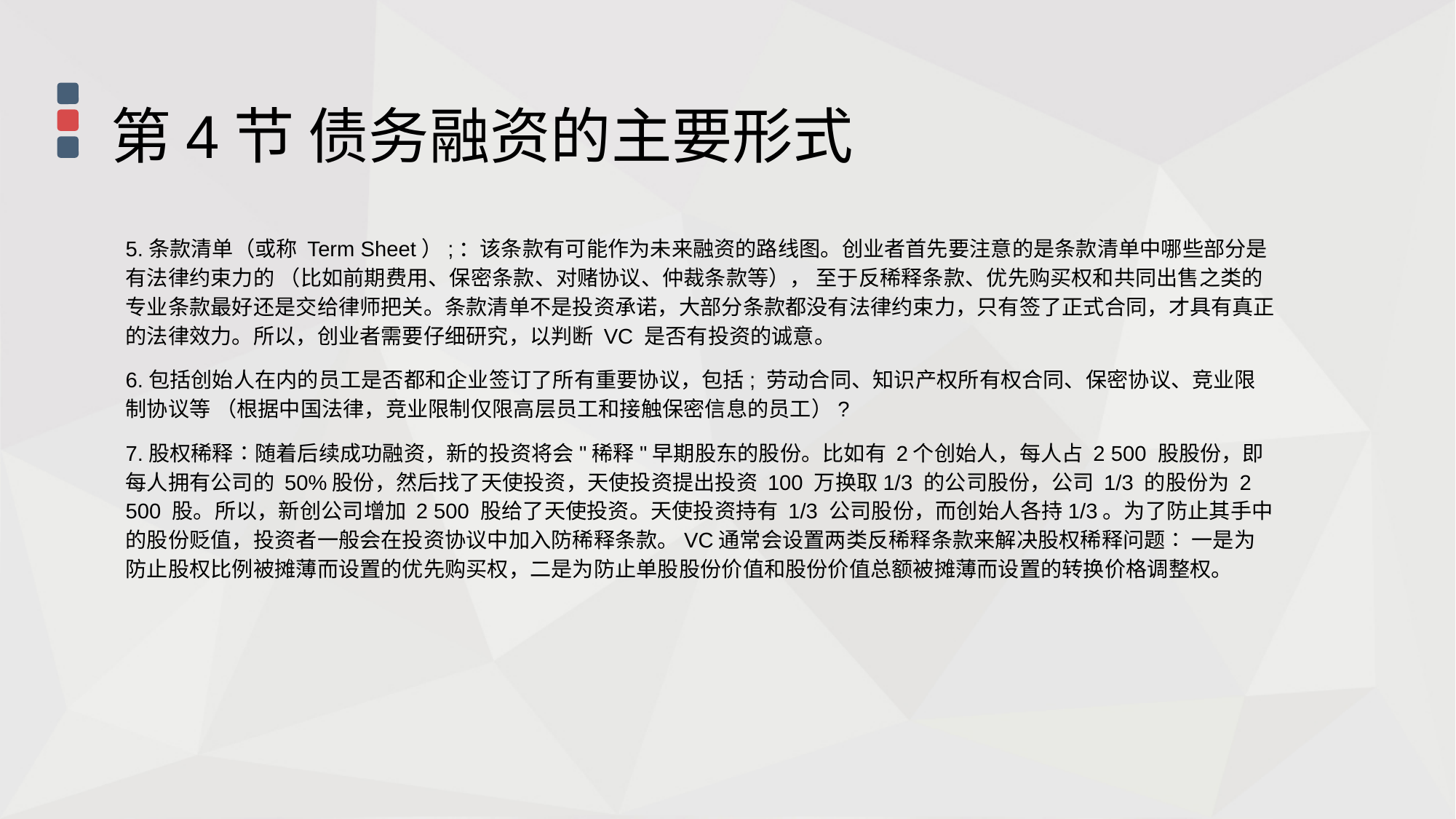

第4节 债务融资的主要形式
5.条款清单（或称 Term Sheet）;：该条款有可能作为未来融资的路线图。创业者首先要注意的是条款清单中哪些部分是有法律约束力的 （比如前期费用、保密条款、对赌协议、仲裁条款等）， 至于反稀释条款、优先购买权和共同出售之类的专业条款最好还是交给律师把关。条款清单不是投资承诺，大部分条款都没有法律约束力，只有签了正式合同，才具有真正的法律效力。所以，创业者需要仔细研究，以判断 VC 是否有投资的诚意。
6.包括创始人在内的员工是否都和企业签订了所有重要协议，包括; 劳动合同、知识产权所有权合同、保密协议、竞业限制协议等 （根据中国法律，竞业限制仅限高层员工和接触保密信息的员工）?
7.股权稀释∶随着后续成功融资，新的投资将会"稀释"早期股东的股份。比如有 2个创始人，每人占 2 500 股股份，即每人拥有公司的 50%股份，然后找了天使投资，天使投资提出投资 100 万换取1/3 的公司股份，公司 1/3 的股份为 2 500 股。所以，新创公司增加 2 500 股给了天使投资。天使投资持有 1/3 公司股份，而创始人各持1/3。为了防止其手中的股份贬值，投资者一般会在投资协议中加入防稀释条款。VC通常会设置两类反稀释条款来解决股权稀释问题∶ 一是为防止股权比例被摊薄而设置的优先购买权，二是为防止单股股份价值和股份价值总额被摊薄而设置的转换价格调整权。